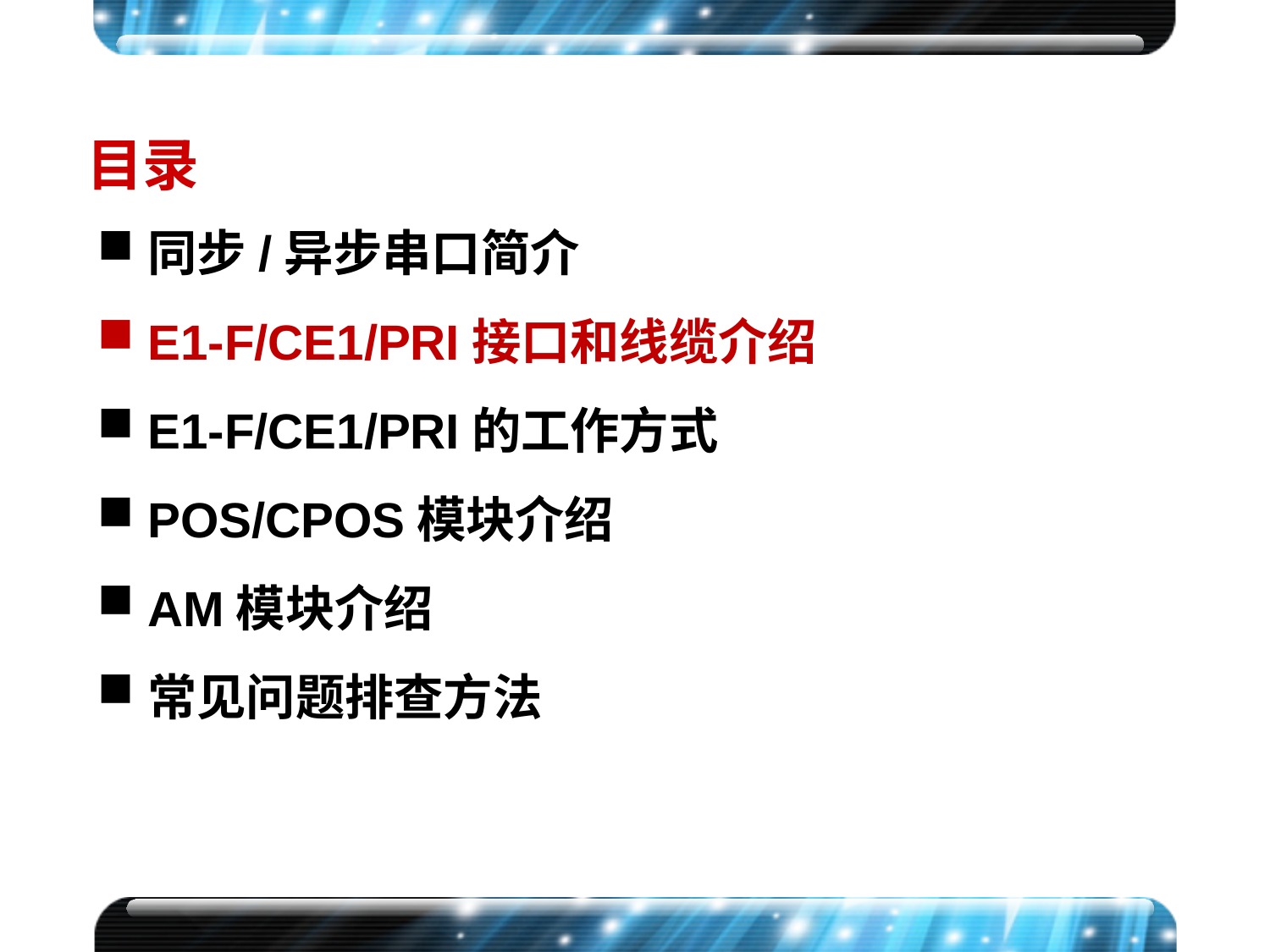

目录
同步/异步串口简介
E1-F/CE1/PRI接口和线缆介绍
E1-F/CE1/PRI的工作方式
POS/CPOS模块介绍
AM模块介绍
常见问题排查方法